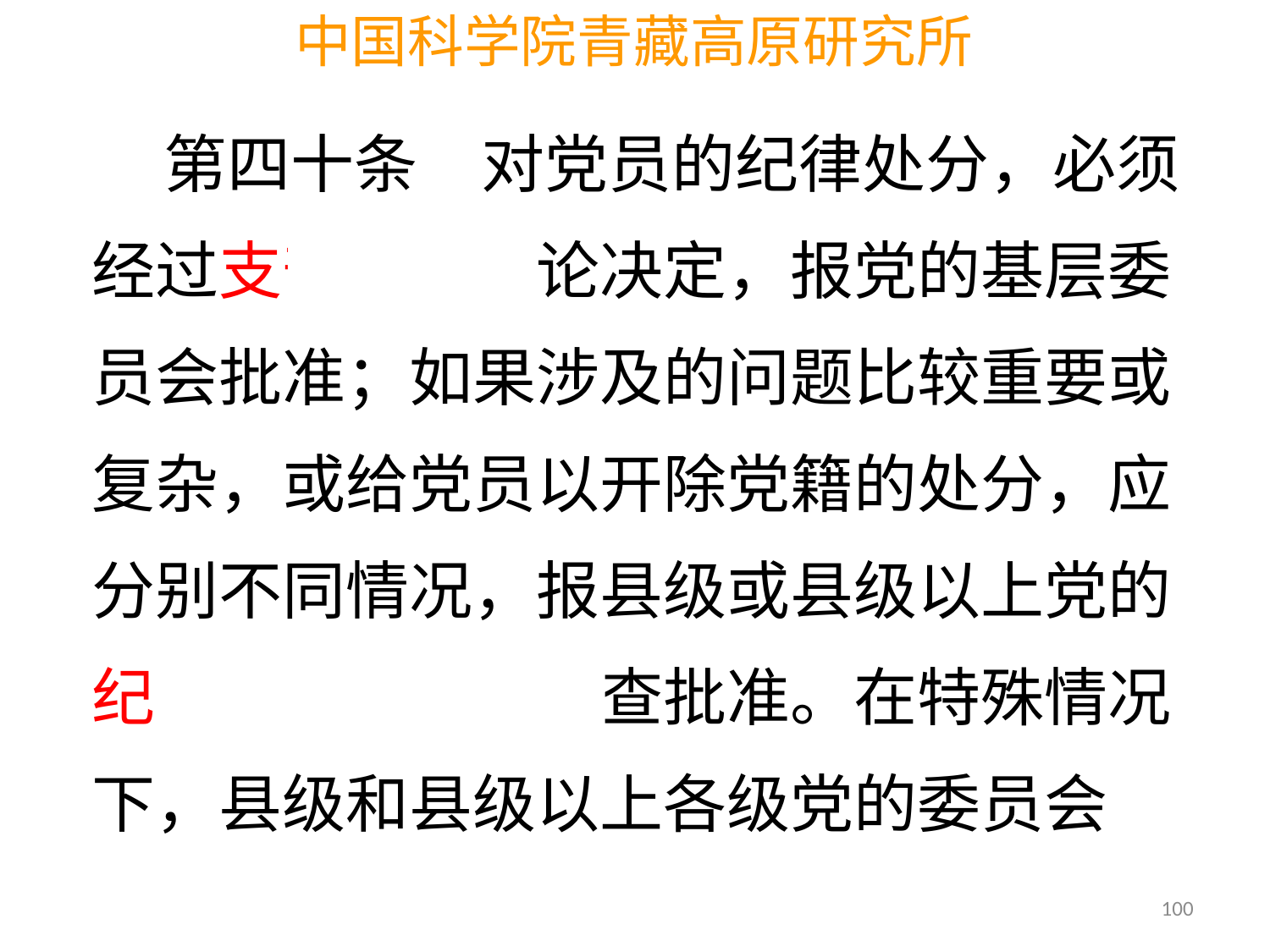

# 第四十条　对党员的纪律处分，必须经过支部大会讨论决定，报党的基层委员会批准；如果涉及的问题比较重要或复杂，或给党员以开除党籍的处分，应分别不同情况，报县级或县级以上党的纪律检查委员会审查批准。在特殊情况下，县级和县级以上各级党的委员会

100